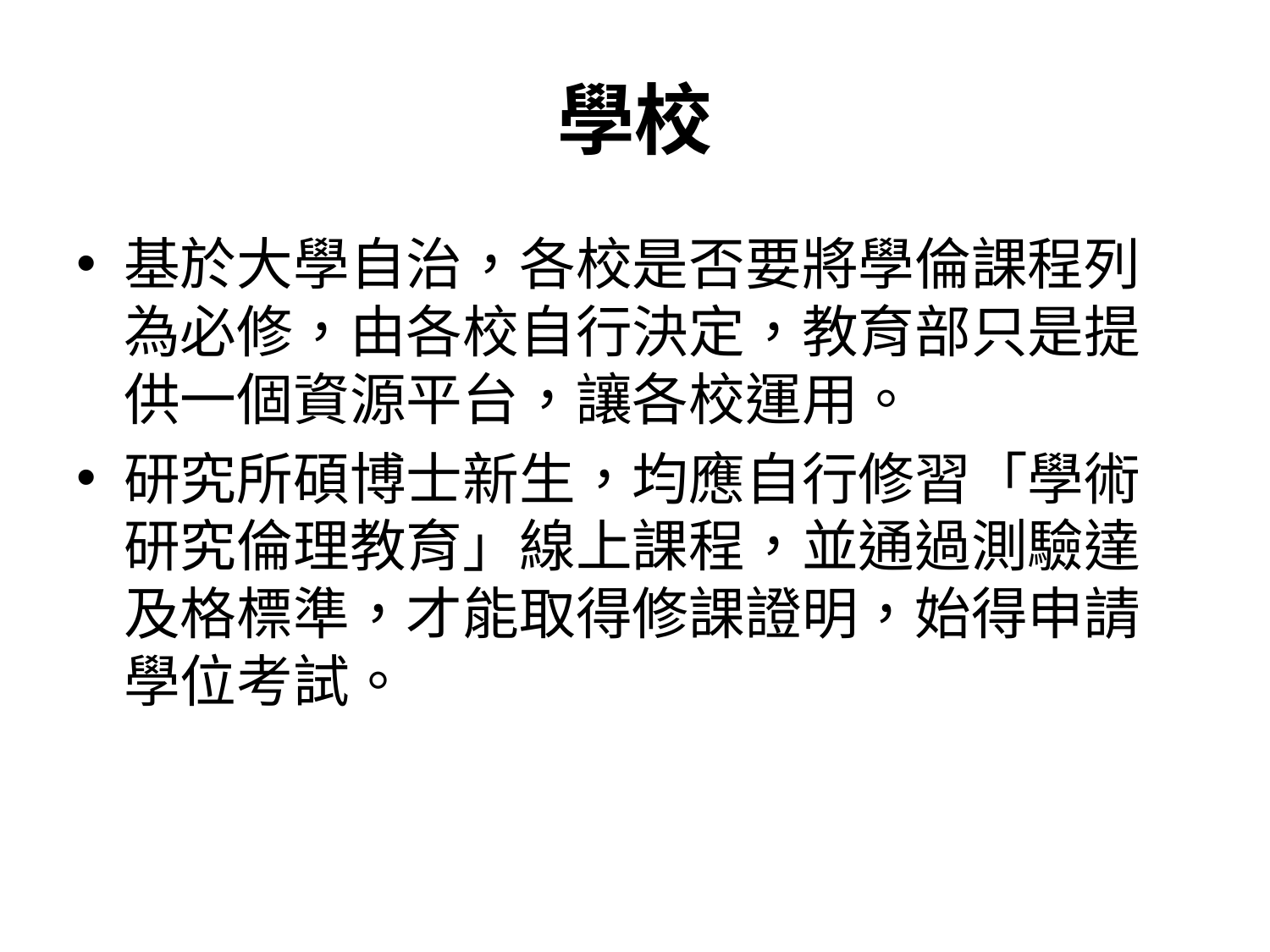

# 學校
基於大學自治，各校是否要將學倫課程列為必修，由各校自行決定，教育部只是提供一個資源平台，讓各校運用。
研究所碩博士新生，均應自行修習「學術研究倫理教育」線上課程，並通過測驗達及格標準，才能取得修課證明，始得申請學位考試。